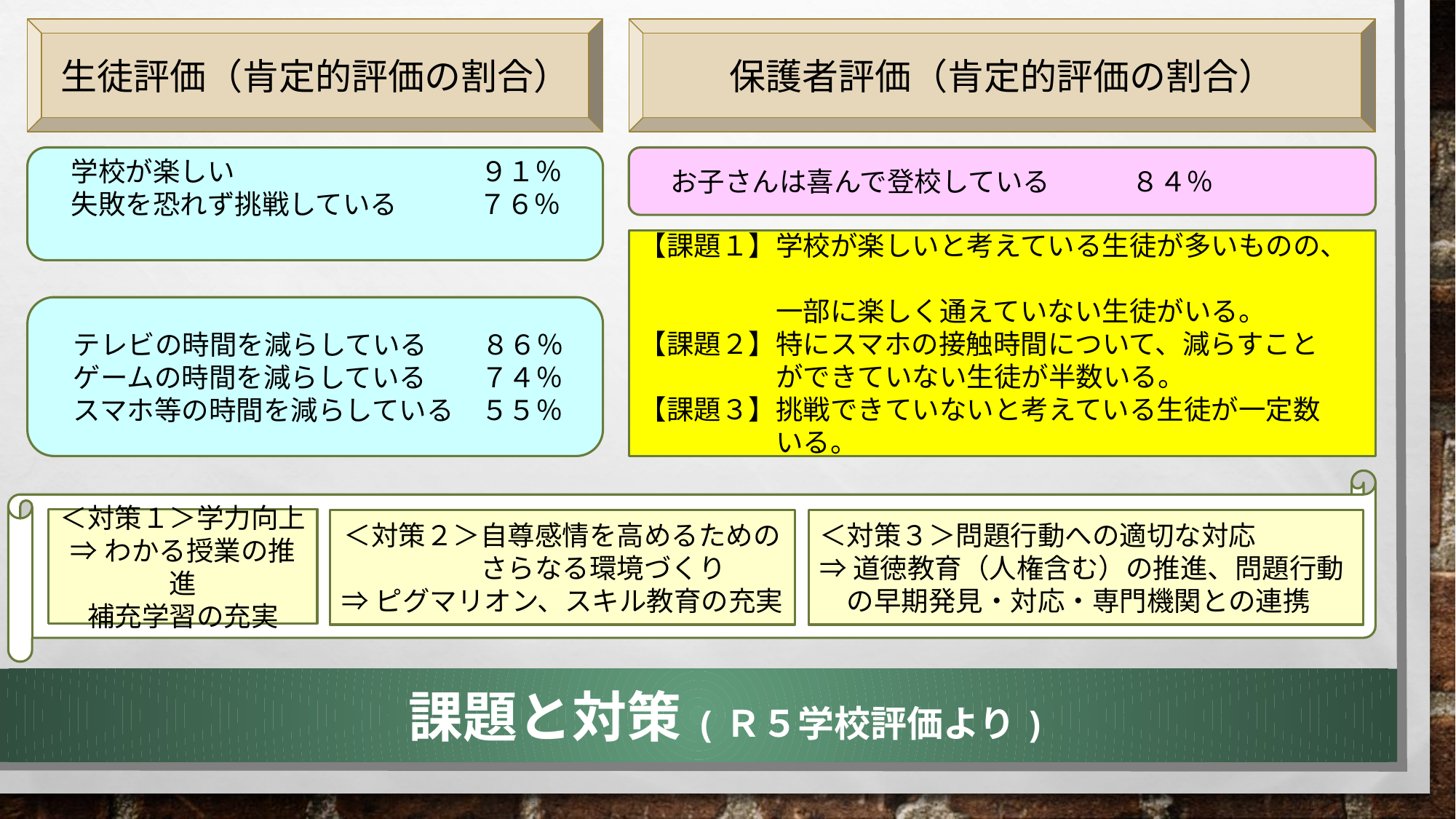

生徒評価（肯定的評価の割合）
保護者評価（肯定的評価の割合）
　学校が楽しい　　　　　　　　　９１％
　失敗を恐れず挑戦している　　　７６％
　お子さんは喜んで登校している　　　８４％
【課題１】学校が楽しいと考えている生徒が多いものの、
　　　　　一部に楽しく通えていない生徒がいる。
【課題２】特にスマホの接触時間について、減らすこと
　　　　　ができていない生徒が半数いる。
【課題３】挑戦できていないと考えている生徒が一定数
　　　　　いる。
　テレビの時間を減らしている　　８６％
　ゲームの時間を減らしている　　７４％
　スマホ等の時間を減らしている　５５％

＜対策１＞学力向上
⇒わかる授業の推進
補充学習の充実
＜対策２＞自尊感情を高めるための
　　　さらなる環境づくり
⇒ピグマリオン、スキル教育の充実
＜対策３＞問題行動への適切な対応
⇒道徳教育（人権含む）の推進、問題行動
　の早期発見・対応・専門機関との連携
課題と対策(Ｒ５学校評価より)